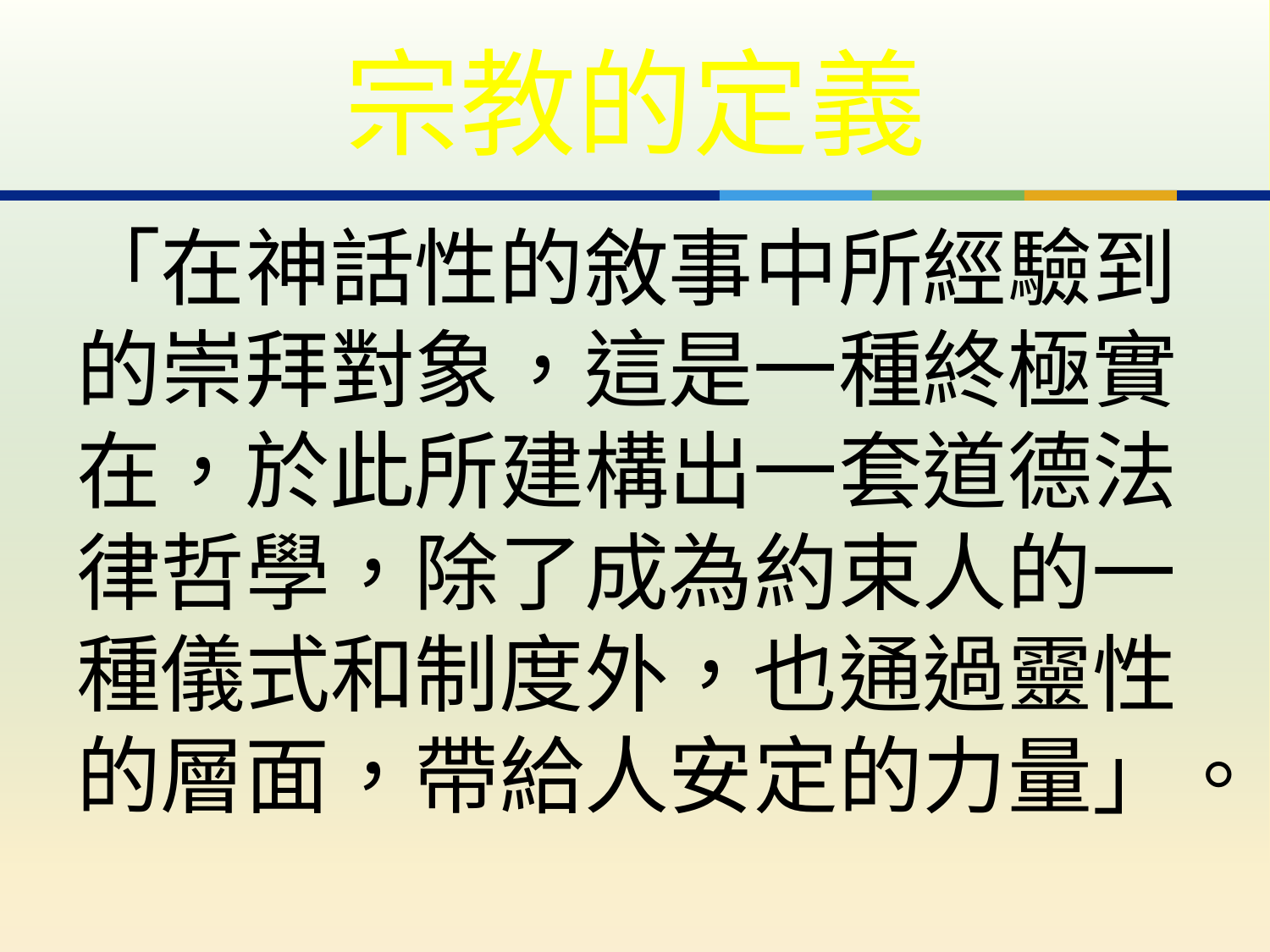

# 宗教的定義
「在神話性的敘事中所經驗到的崇拜對象，這是一種終極實在，於此所建構出一套道德法律哲學，除了成為約束人的一種儀式和制度外，也通過靈性的層面，帶給人安定的力量」。